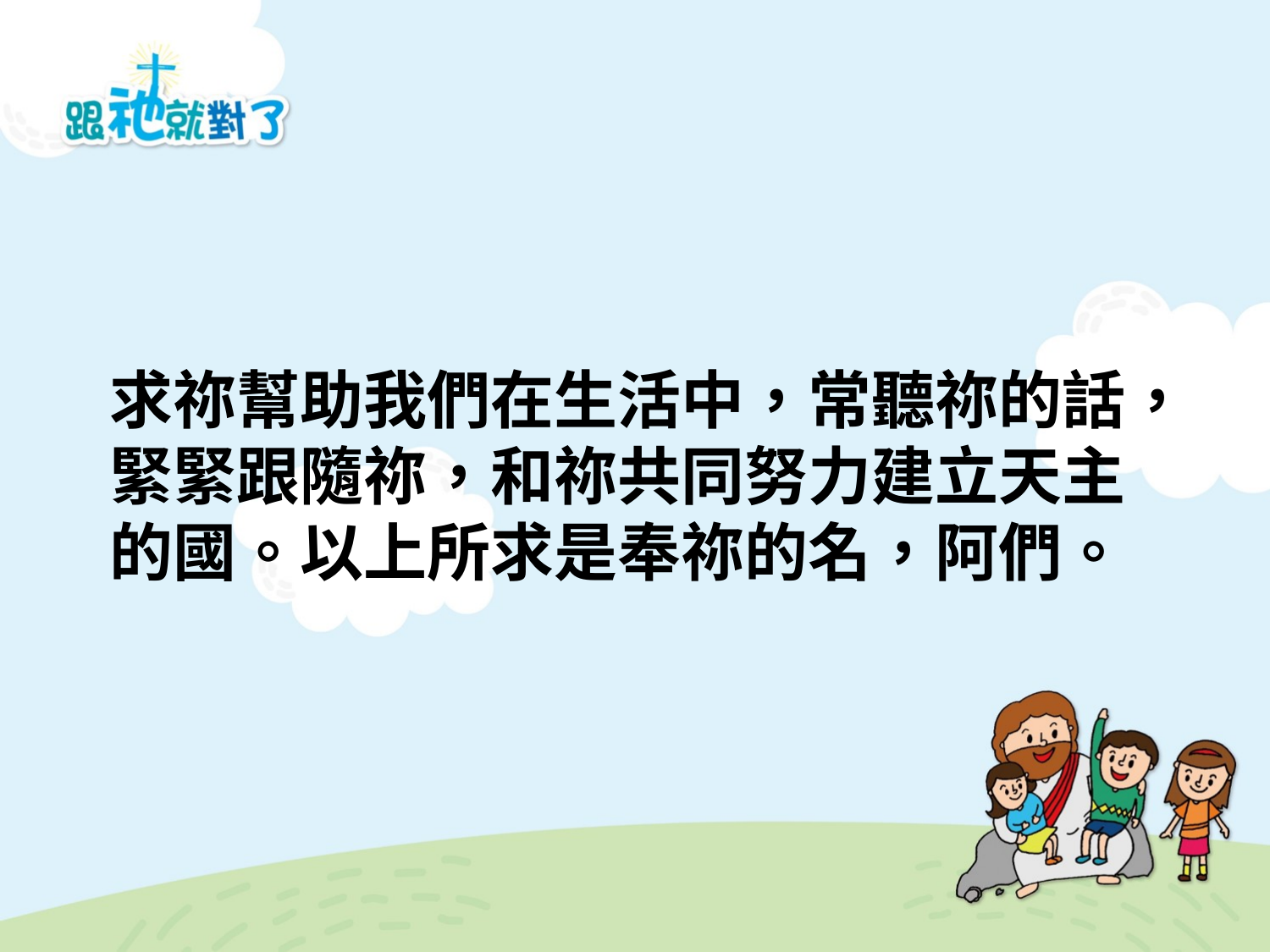

求祢幫助我們在生活中，常聽祢的話，緊緊跟隨祢，和祢共同努力建立天主的國。以上所求是奉祢的名，阿們。